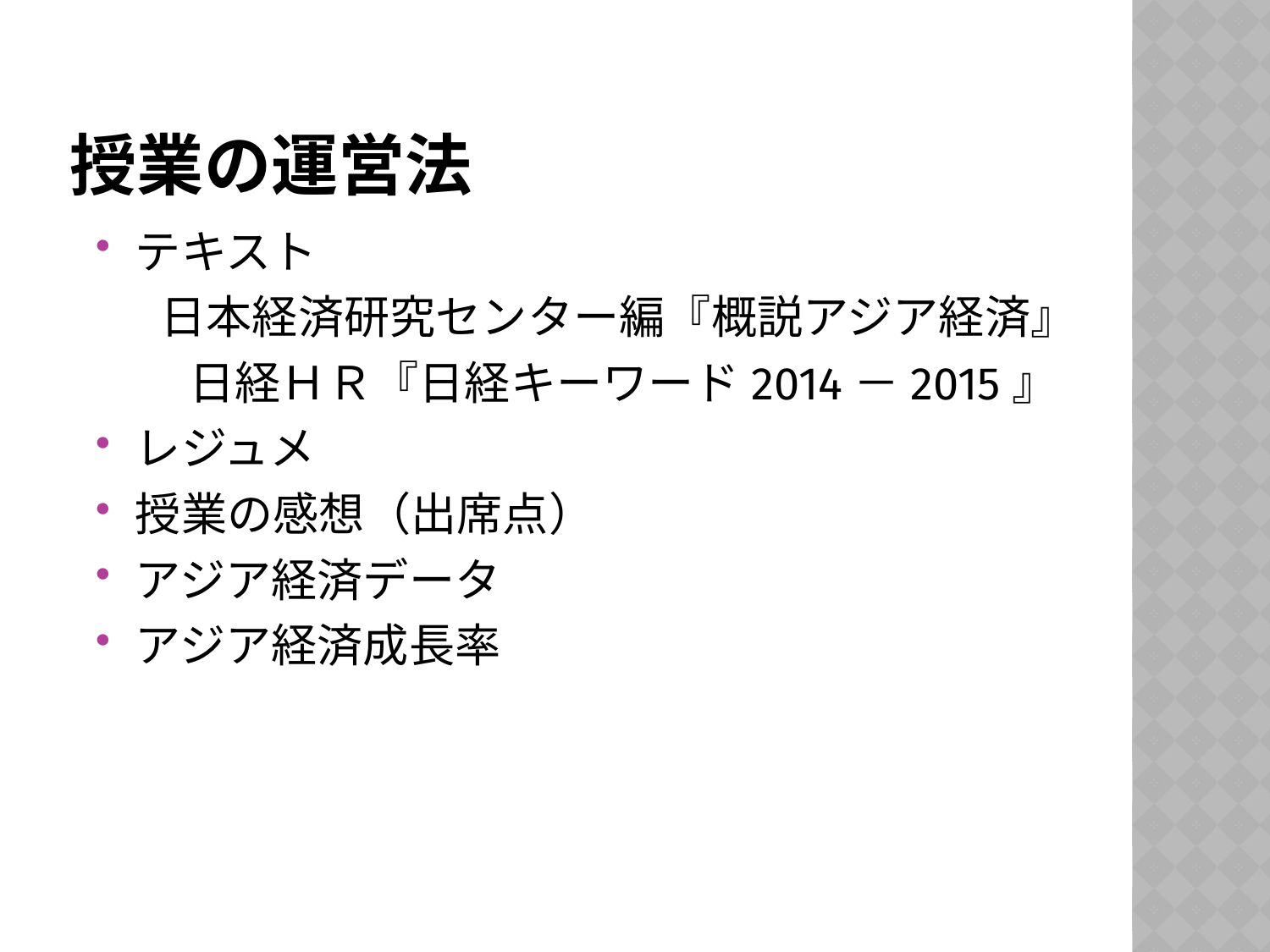

# 授業の運営法
テキスト
     日本経済研究センター編『概説アジア経済』
　　日経ＨＲ『日経キーワード2014－2015』
レジュメ
授業の感想（出席点）
アジア経済データ
アジア経済成長率